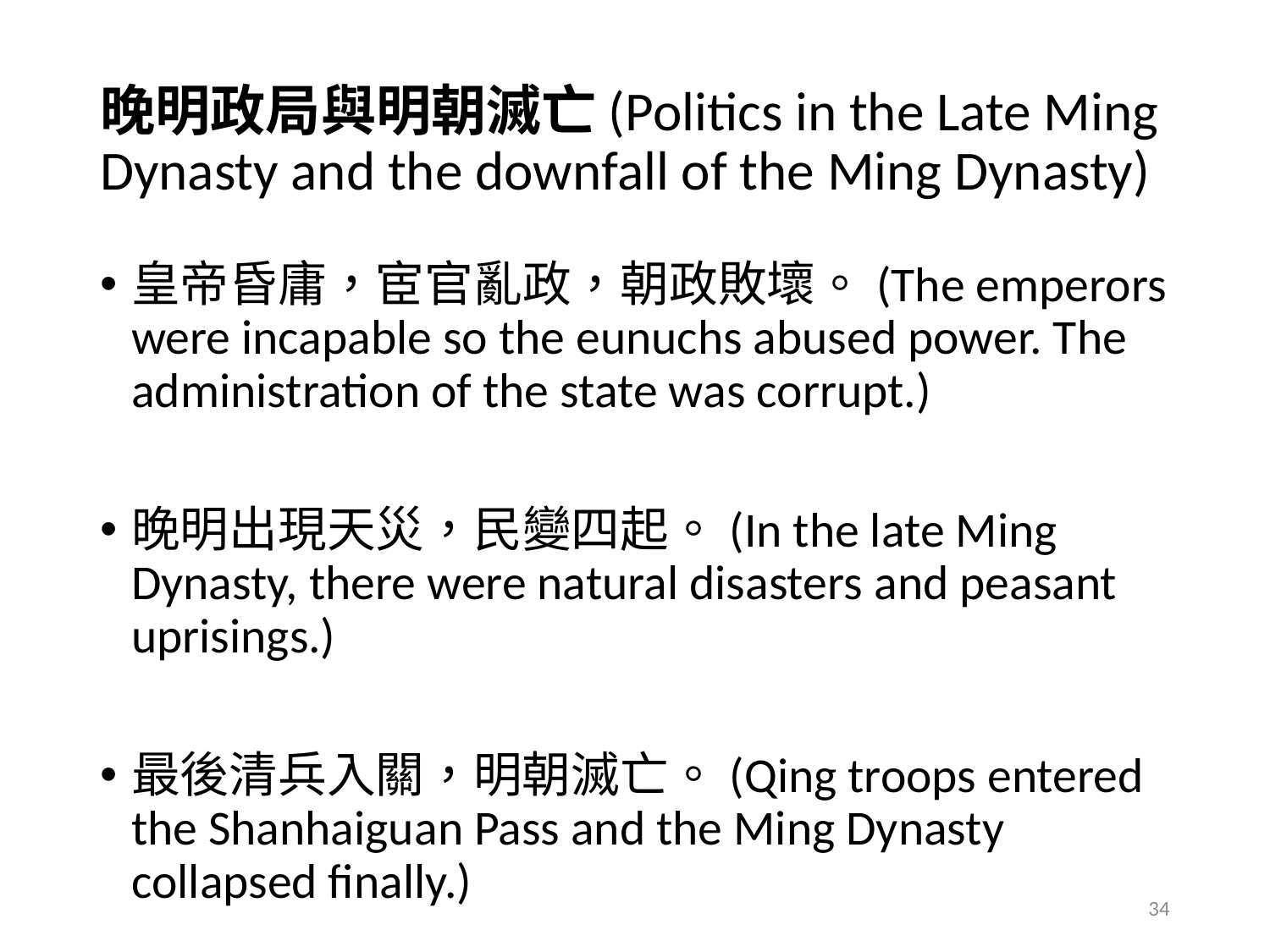

# 晚明政局與明朝滅亡(Politics in the Late Ming Dynasty and the downfall of the Ming Dynasty)
皇帝昏庸，宦官亂政，朝政敗壞。(The emperors were incapable so the eunuchs abused power. The administration of the state was corrupt.)

晚明出現天災，民變四起。(In the late Ming Dynasty, there were natural disasters and peasant uprisings.)

最後清兵入關，明朝滅亡。(Qing troops entered the Shanhaiguan Pass and the Ming Dynasty collapsed finally.)

34